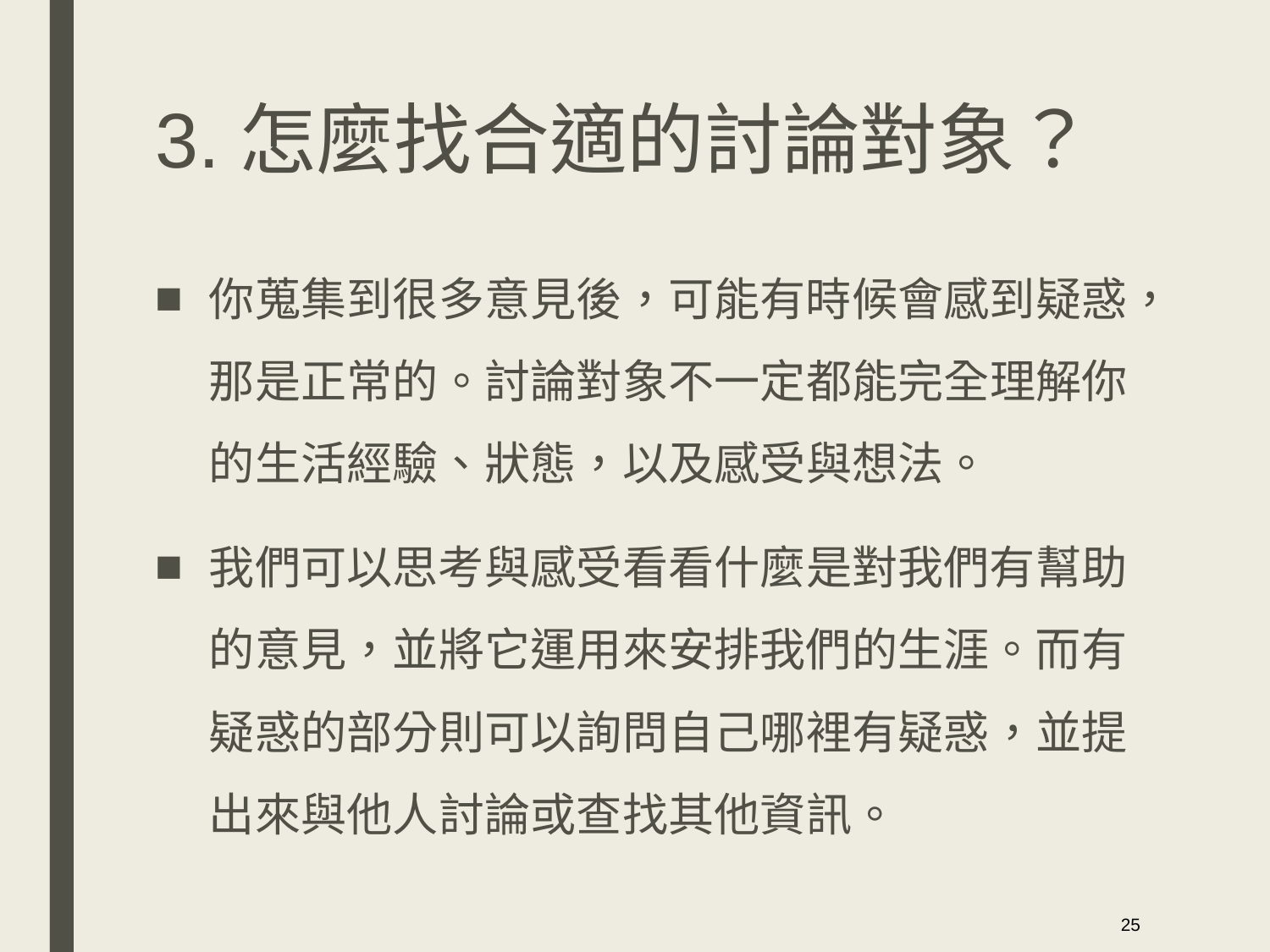

# 3.怎麼找合適的討論對象？
你蒐集到很多意見後，可能有時候會感到疑惑，那是正常的。討論對象不一定都能完全理解你的生活經驗、狀態，以及感受與想法。
我們可以思考與感受看看什麼是對我們有幫助的意見，並將它運用來安排我們的生涯。而有疑惑的部分則可以詢問自己哪裡有疑惑，並提出來與他人討論或查找其他資訊。
25